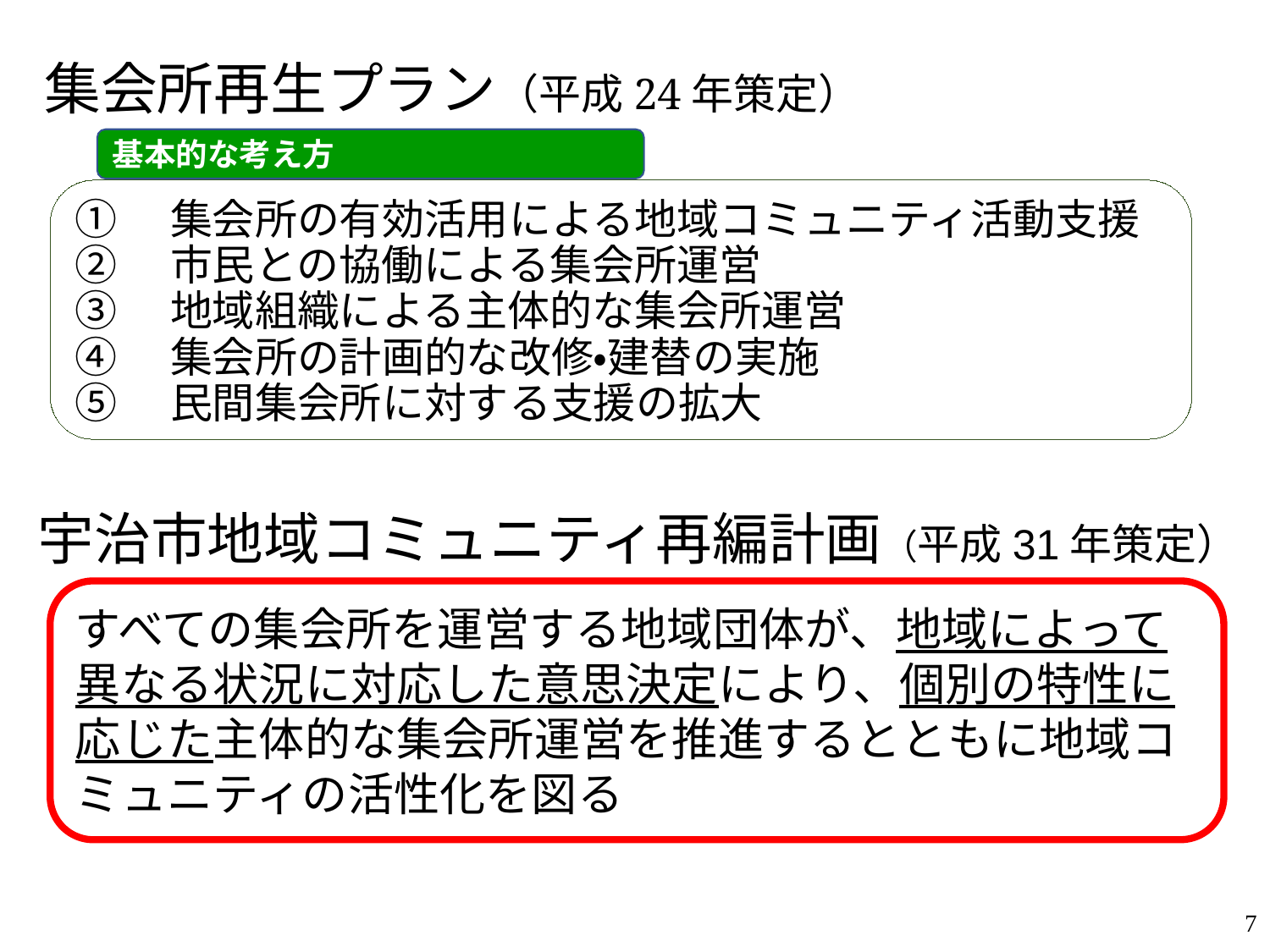

# 集会所再生プラン（平成24年策定）
基本的な考え方
①　集会所の有効活用による地域コミュニティ活動支援
②　市民との協働による集会所運営
③　地域組織による主体的な集会所運営
④　集会所の計画的な改修・建替の実施
⑤　民間集会所に対する支援の拡大
宇治市地域コミュニティ再編計画（平成31年策定）
すべての集会所を運営する地域団体が、地域によって異なる状況に対応した意思決定により、個別の特性に応じた主体的な集会所運営を推進するとともに地域コミュニティの活性化を図る
7